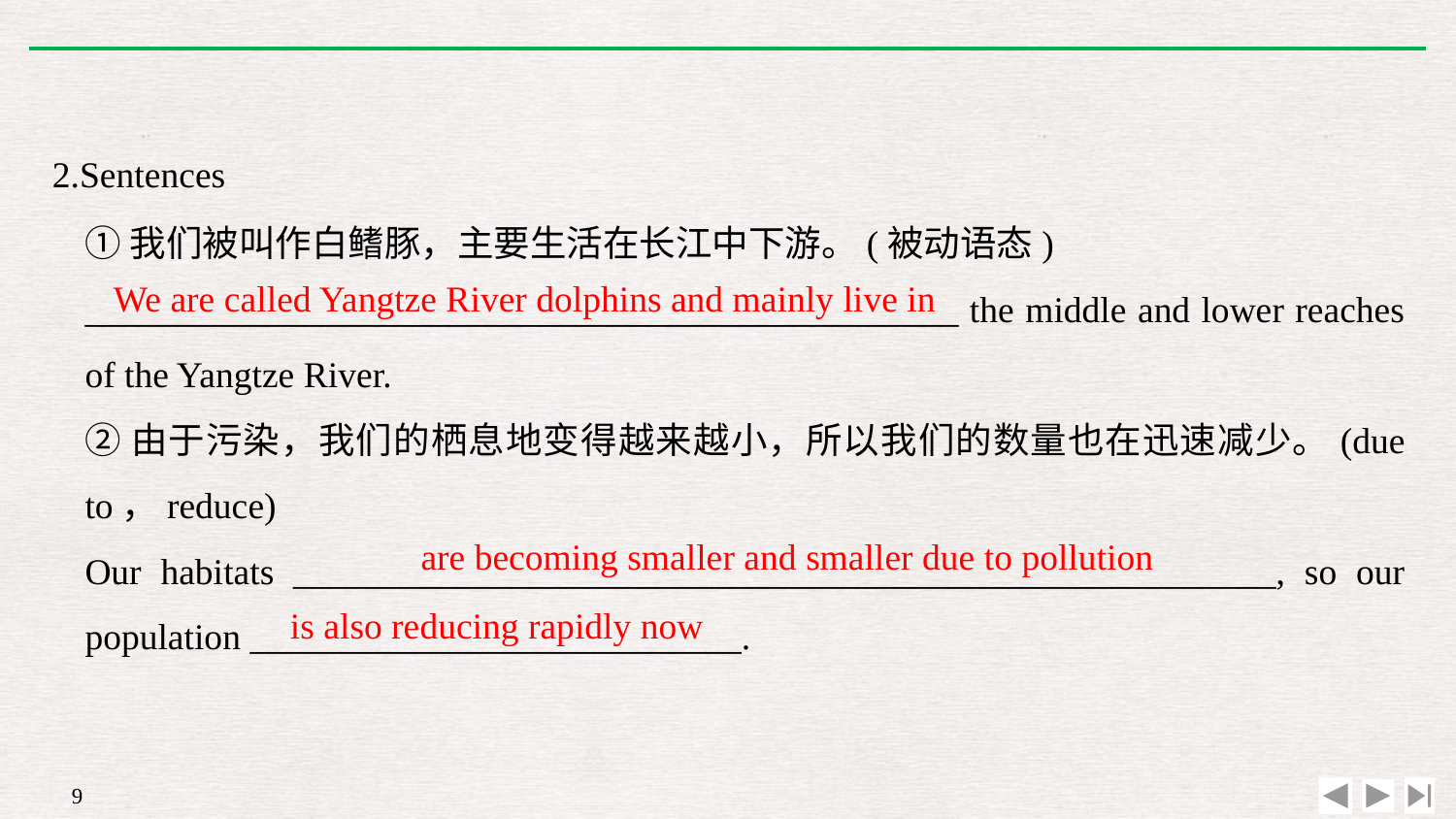

2.Sentences
①我们被叫作白鳍豚，主要生活在长江中下游。(被动语态)
________________________________________________ the middle and lower reaches of the Yangtze River.
②由于污染，我们的栖息地变得越来越小，所以我们的数量也在迅速减少。(due to，reduce)
Our habitats ______________________________________________________, so our population ___________________________.
We are called Yangtze River dolphins and mainly live in
are becoming smaller and smaller due to pollution
is also reducing rapidly now